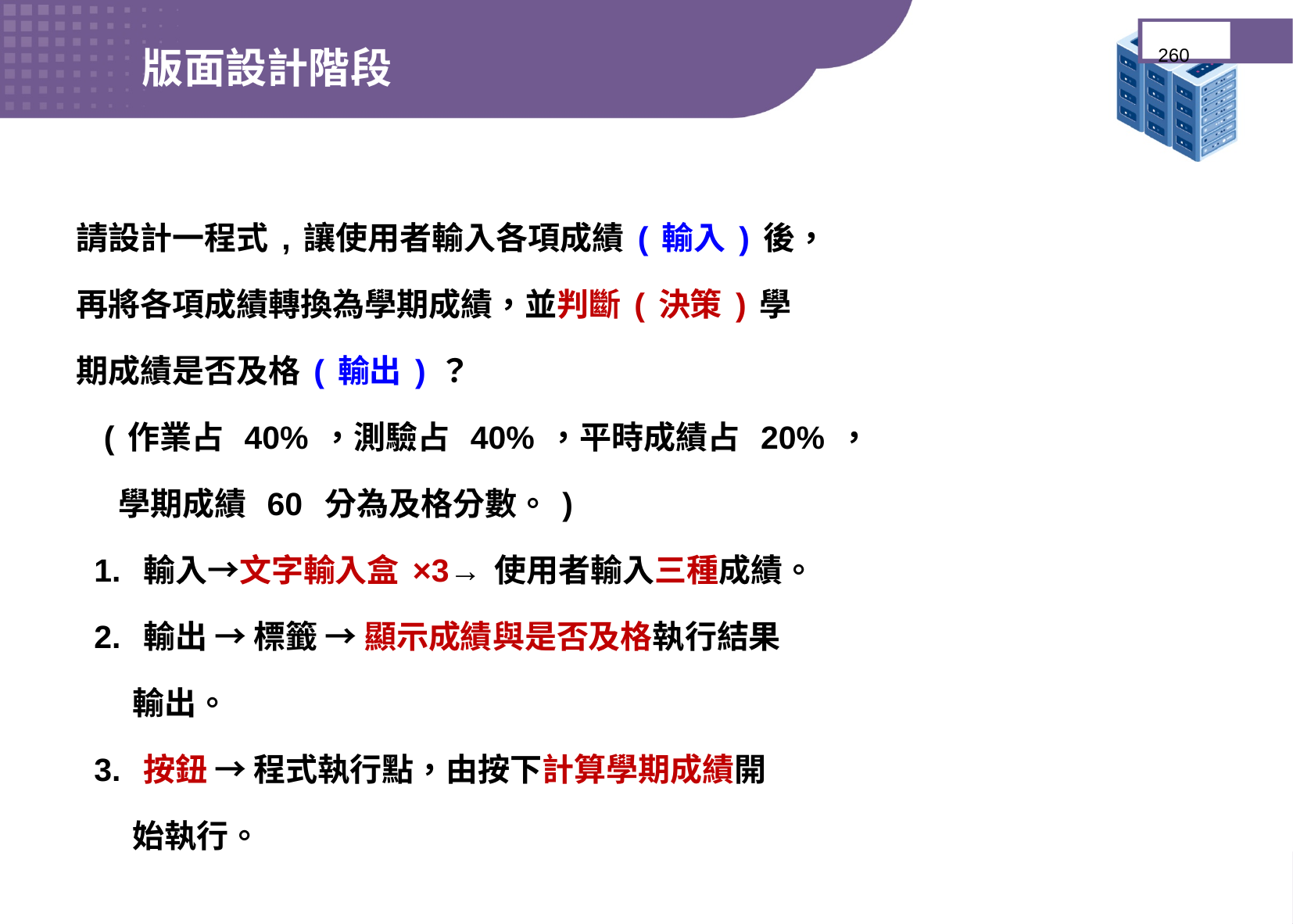

版面設計階段
260
請設計一程式,讓使用者輸入各項成績(輸入)後，
再將各項成績轉換為學期成績，並判斷(決策)學
期成績是否及格(輸出)？
  (作業占 40%，測驗占 40%，平時成績占 20%，
    學期成績 60 分為及格分數。)
  1. 輸入→文字輸入盒×3→使用者輸入三種成績。
  2. 輸出 → 標籤 → 顯示成績與是否及格執行結果
      輸出。
  3. 按鈕 → 程式執行點，由按下計算學期成績開
      始執行。